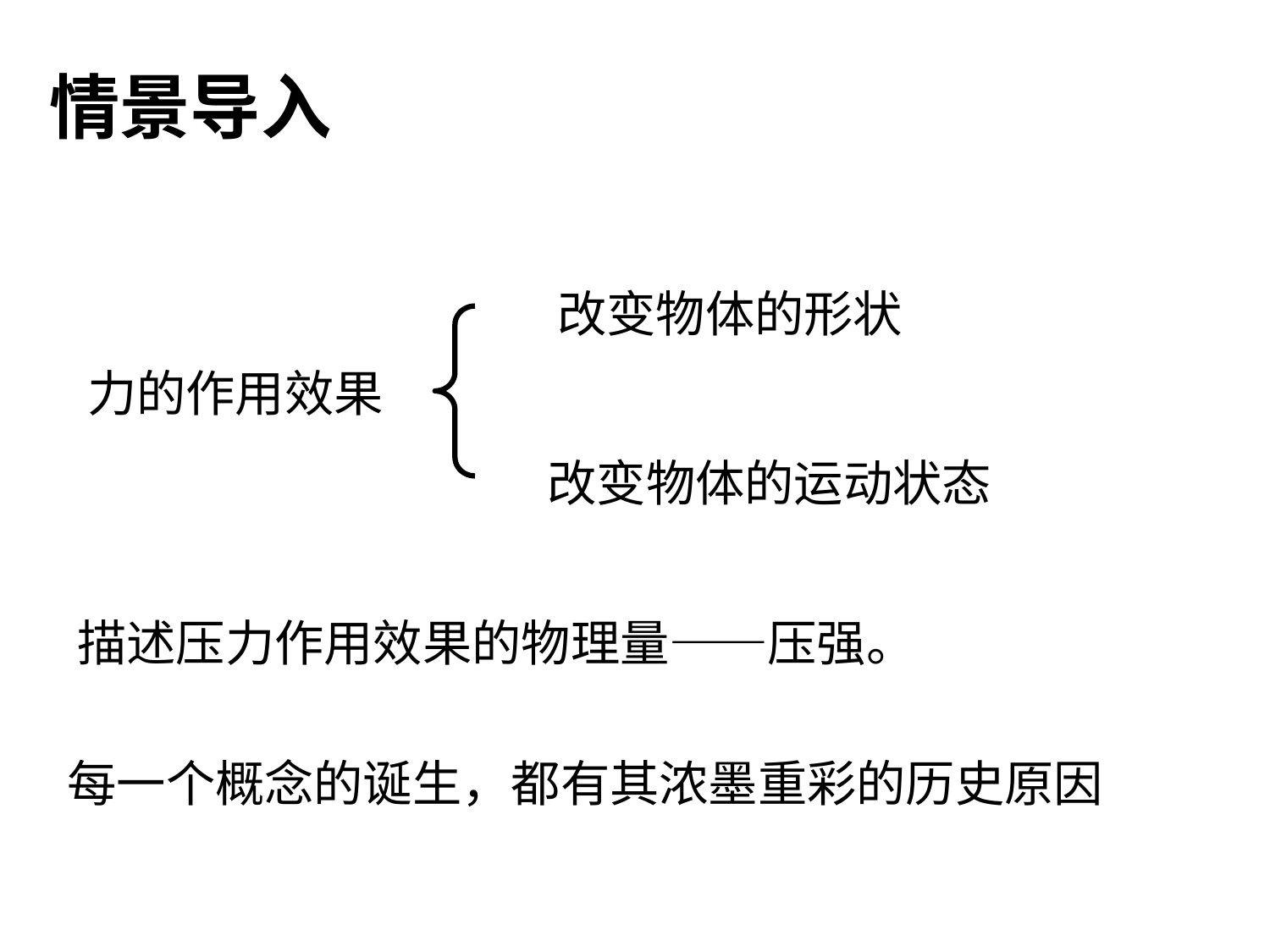

情景导入
改变物体的形状

力的作用效果
改变物体的运动状态
描述压力作用效果的物理量——压强。
每一个概念的诞生，都有其浓墨重彩的历史原因 ﻿﻿